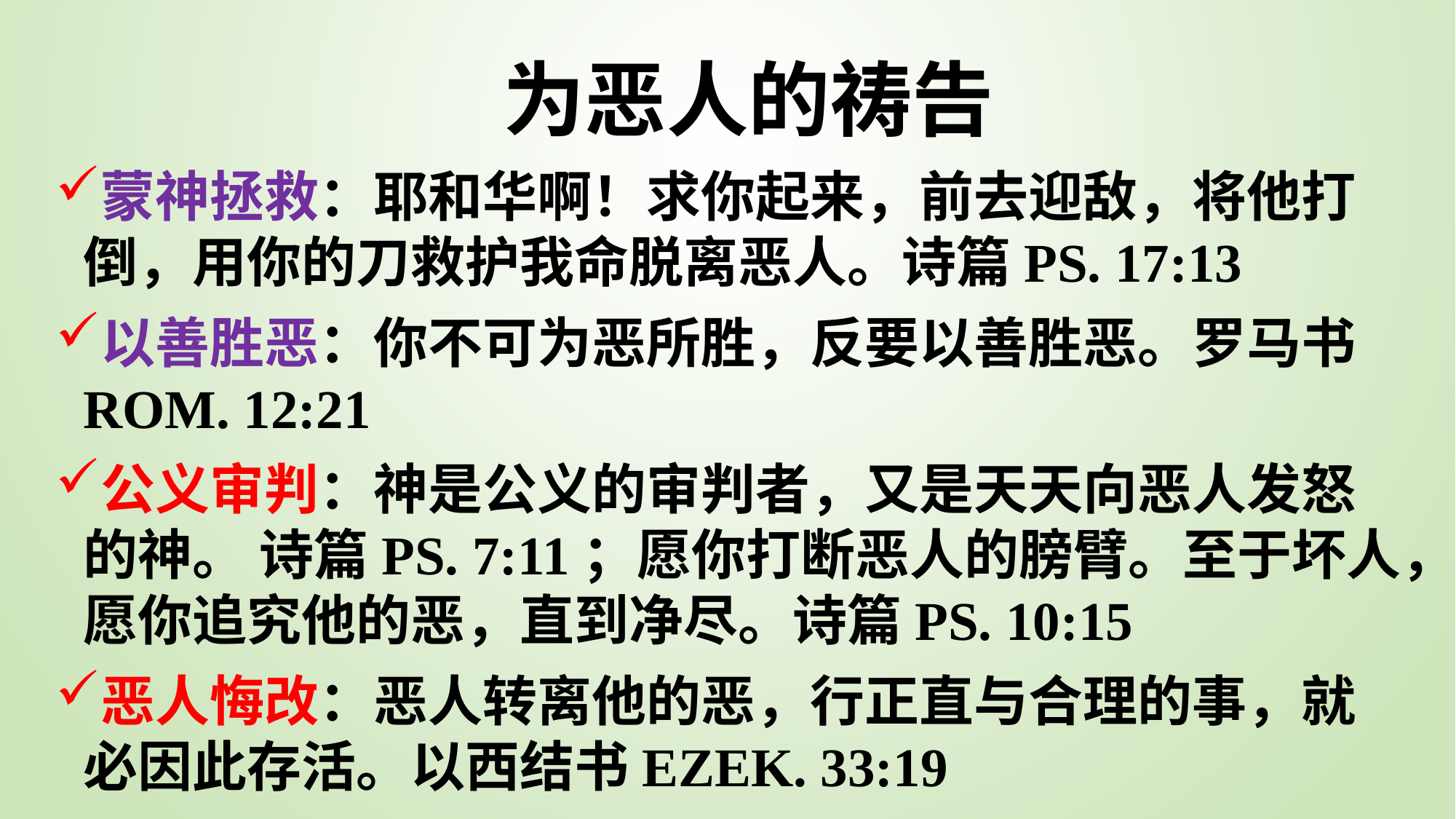

# 为恶人的祷告
蒙神拯救：耶和华啊！求你起来，前去迎敌，将他打倒，用你的刀救护我命脱离恶人。诗篇Ps. 17:13
以善胜恶：你不可为恶所胜，反要以善胜恶。罗马书Rom. 12:21
公义审判：神是公义的审判者，又是天天向恶人发怒的神。 诗篇Ps. 7:11；愿你打断恶人的膀臂。至于坏人，愿你追究他的恶，直到净尽。诗篇Ps. 10:15
恶人悔改：恶人转离他的恶，行正直与合理的事，就必因此存活。以西结书Ezek. 33:19